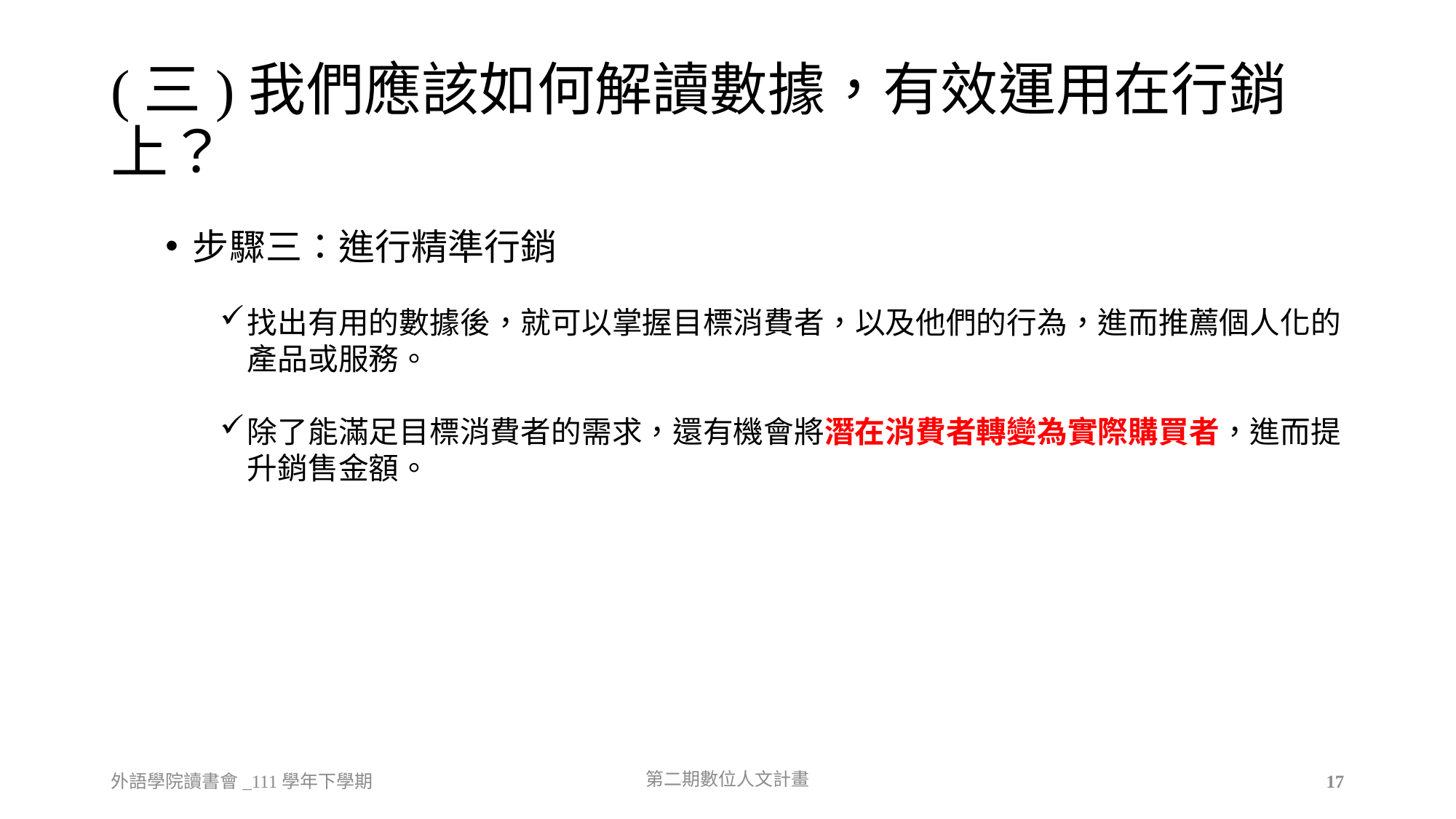

# (三)我們應該如何解讀數據，有效運用在行銷上？
步驟三：進行精準行銷
找出有用的數據後，就可以掌握目標消費者，以及他們的行為，進而推薦個人化的產品或服務。
除了能滿足目標消費者的需求，還有機會將潛在消費者轉變為實際購買者，進而提升銷售金額。
外語學院讀書會_111學年下學期
第二期數位人文計畫
17